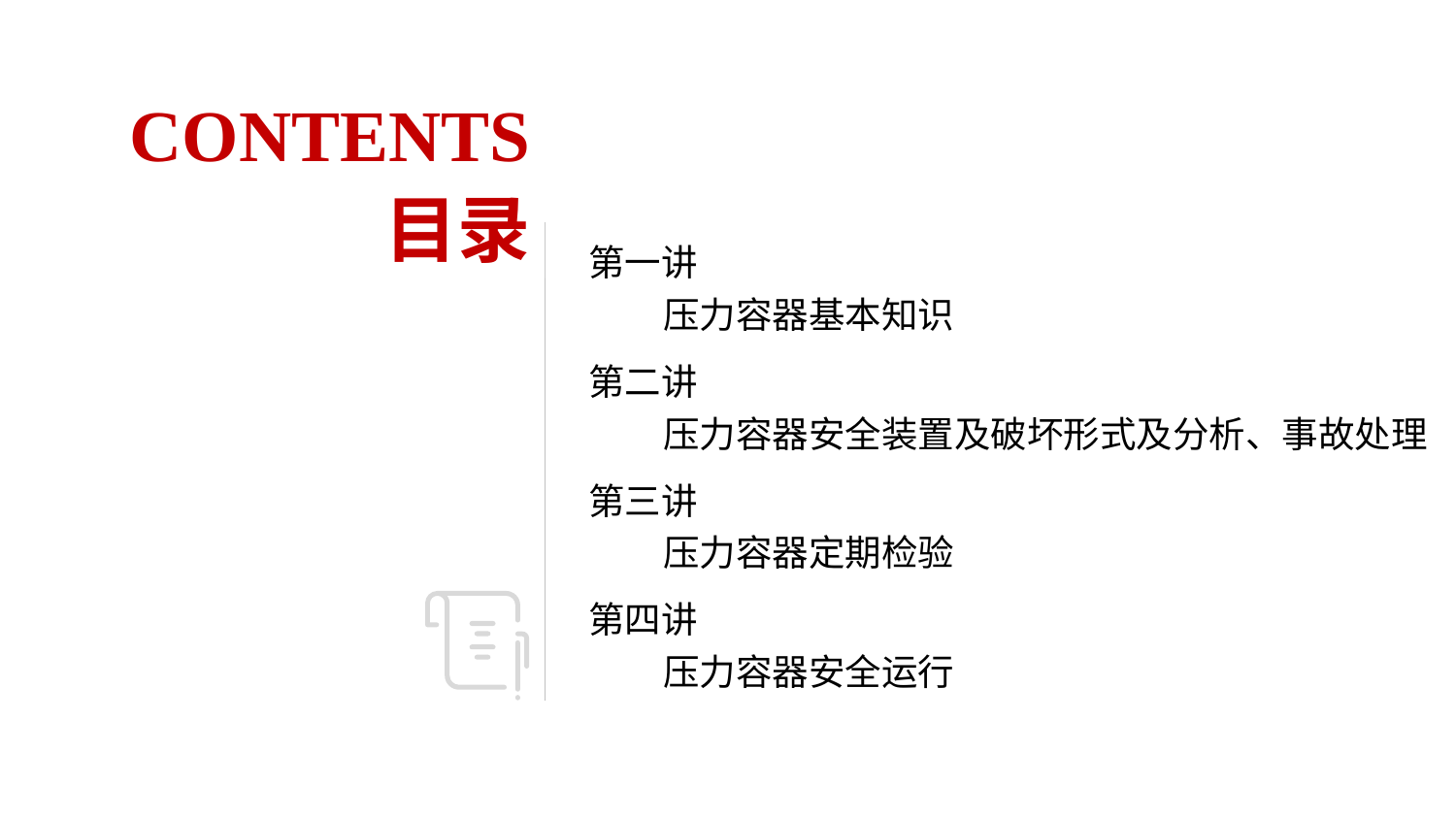

CONTENTS
目录
第一讲
        压力容器基本知识

第二讲
        压力容器安全装置及破坏形式及分析、事故处理

第三讲
        压力容器定期检验
第四讲
        压力容器安全运行